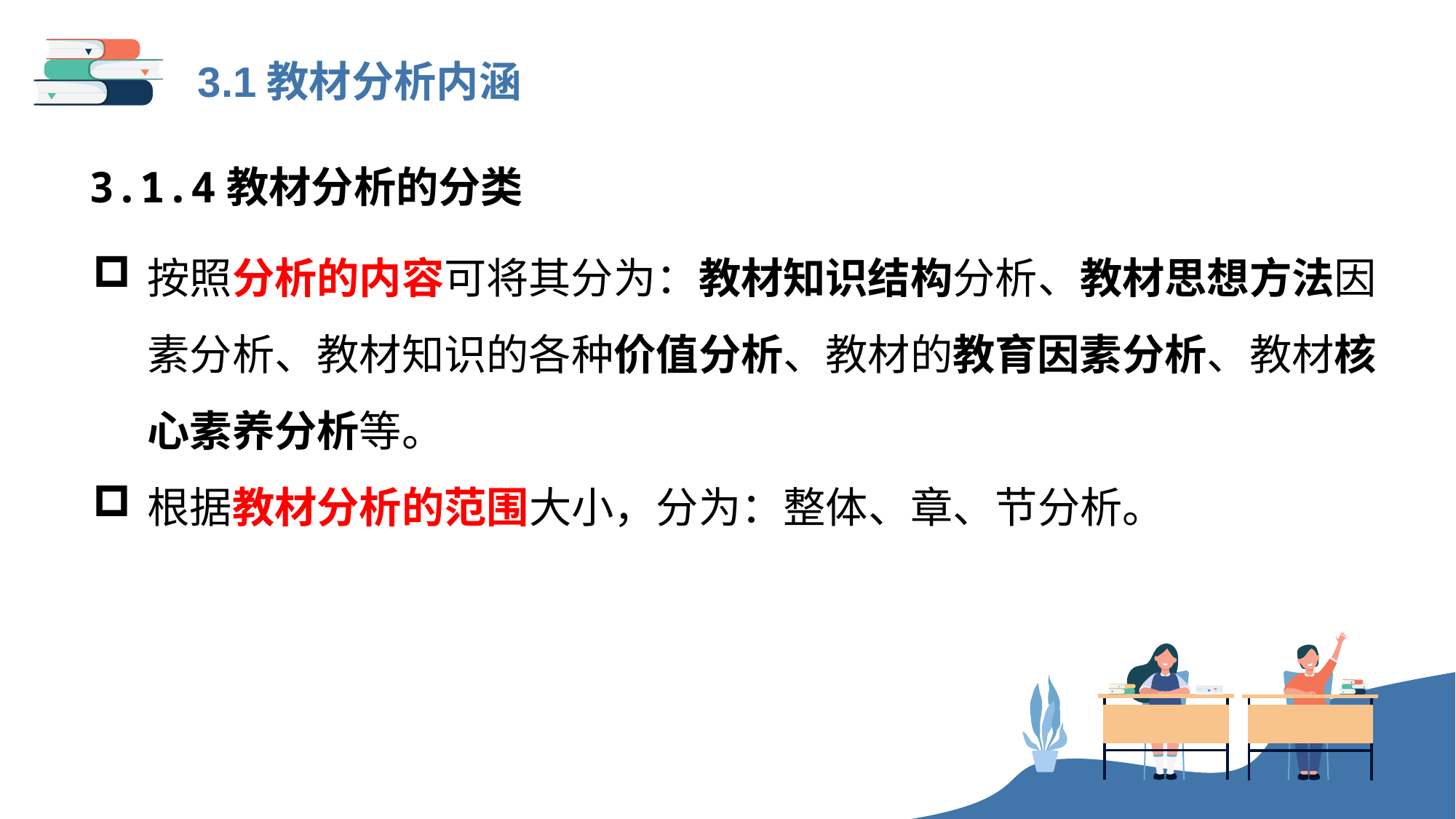

3.1教材分析内涵
3.1.4教材分析的分类
按照分析的内容可将其分为：教材知识结构分析、教材思想方法因素分析、教材知识的各种价值分析、教材的教育因素分析、教材核心素养分析等。
根据教材分析的范围大小，分为：整体、章、节分析。